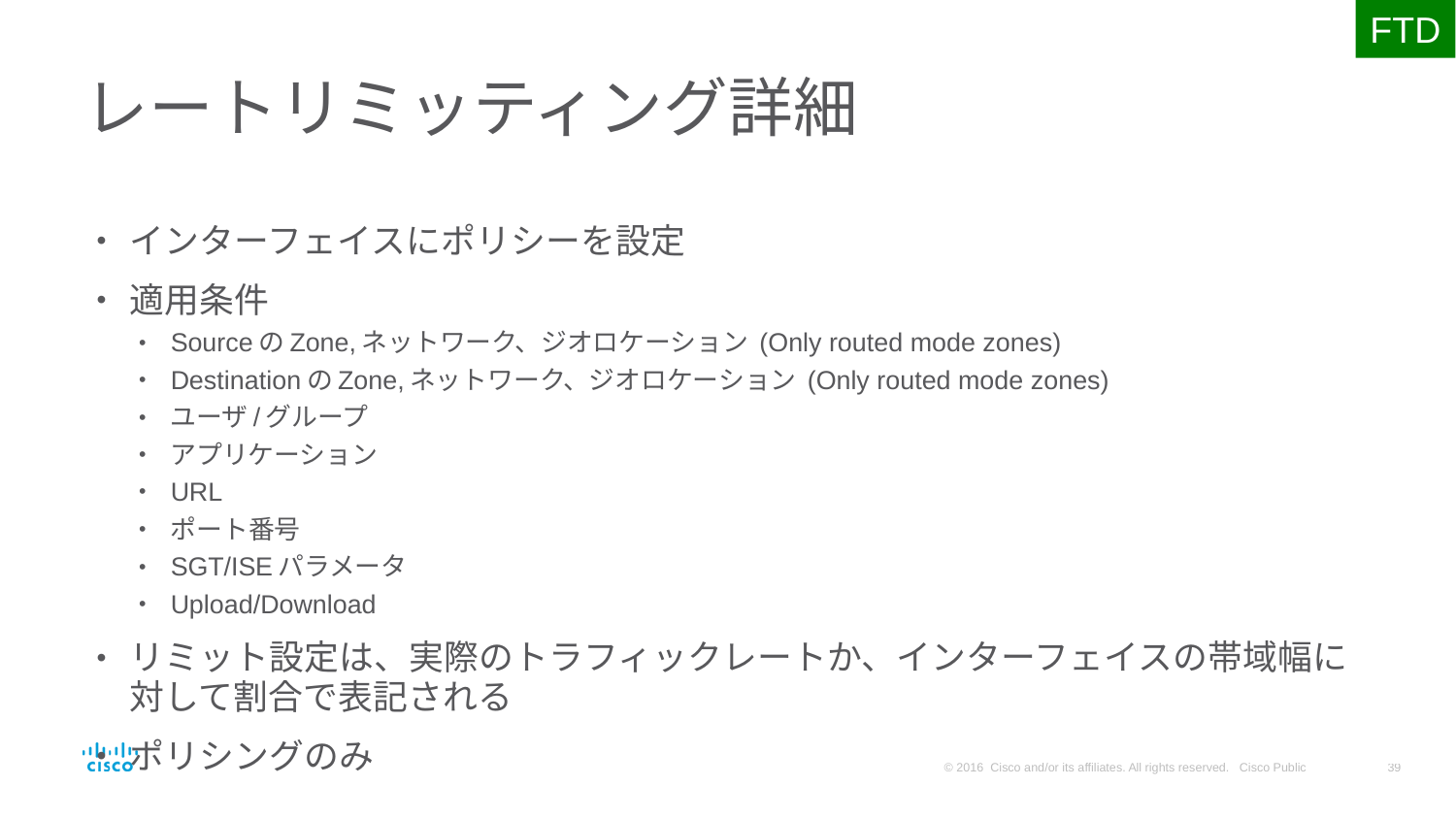

FTD
# レートリミッティング詳細
インターフェイスにポリシーを設定
適用条件
SourceのZone,ネットワーク、ジオロケーション (Only routed mode zones)
DestinationのZone,ネットワーク、ジオロケーション (Only routed mode zones)
ユーザ/グループ
アプリケーション
URL
ポート番号
SGT/ISEパラメータ
Upload/Download
リミット設定は、実際のトラフィックレートか、インターフェイスの帯域幅に対して割合で表記される
ポリシングのみ